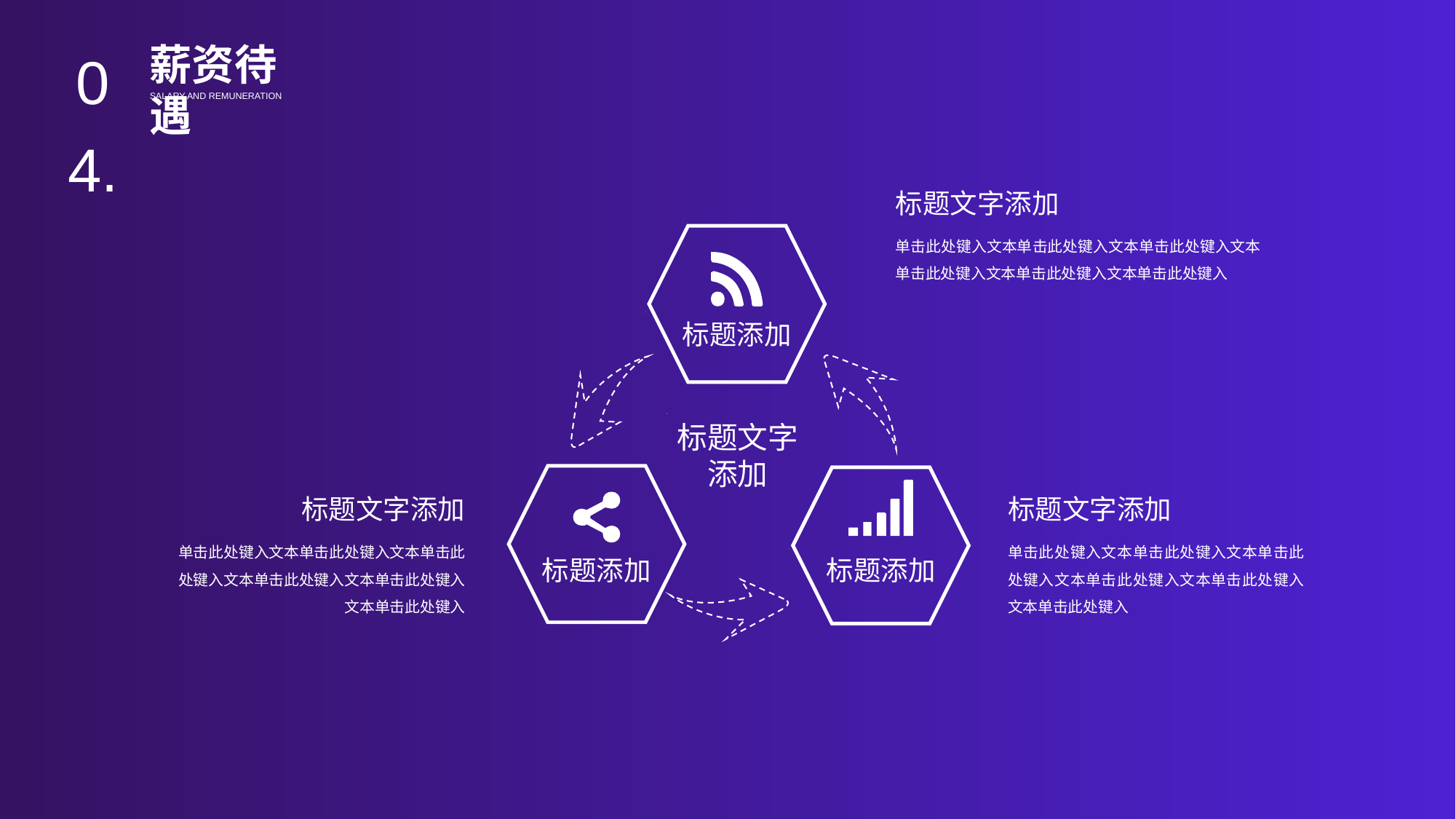

BY YUSHEN
04.
薪资待遇
SALARY AND REMUNERATION
标题文字添加
单击此处键入文本单击此处键入文本单击此处键入文本单击此处键入文本单击此处键入文本单击此处键入

标题添加

标题文字添加

标题添加

标题添加

标题文字添加
单击此处键入文本单击此处键入文本单击此处键入文本单击此处键入文本单击此处键入文本单击此处键入
标题文字添加
单击此处键入文本单击此处键入文本单击此处键入文本单击此处键入文本单击此处键入文本单击此处键入